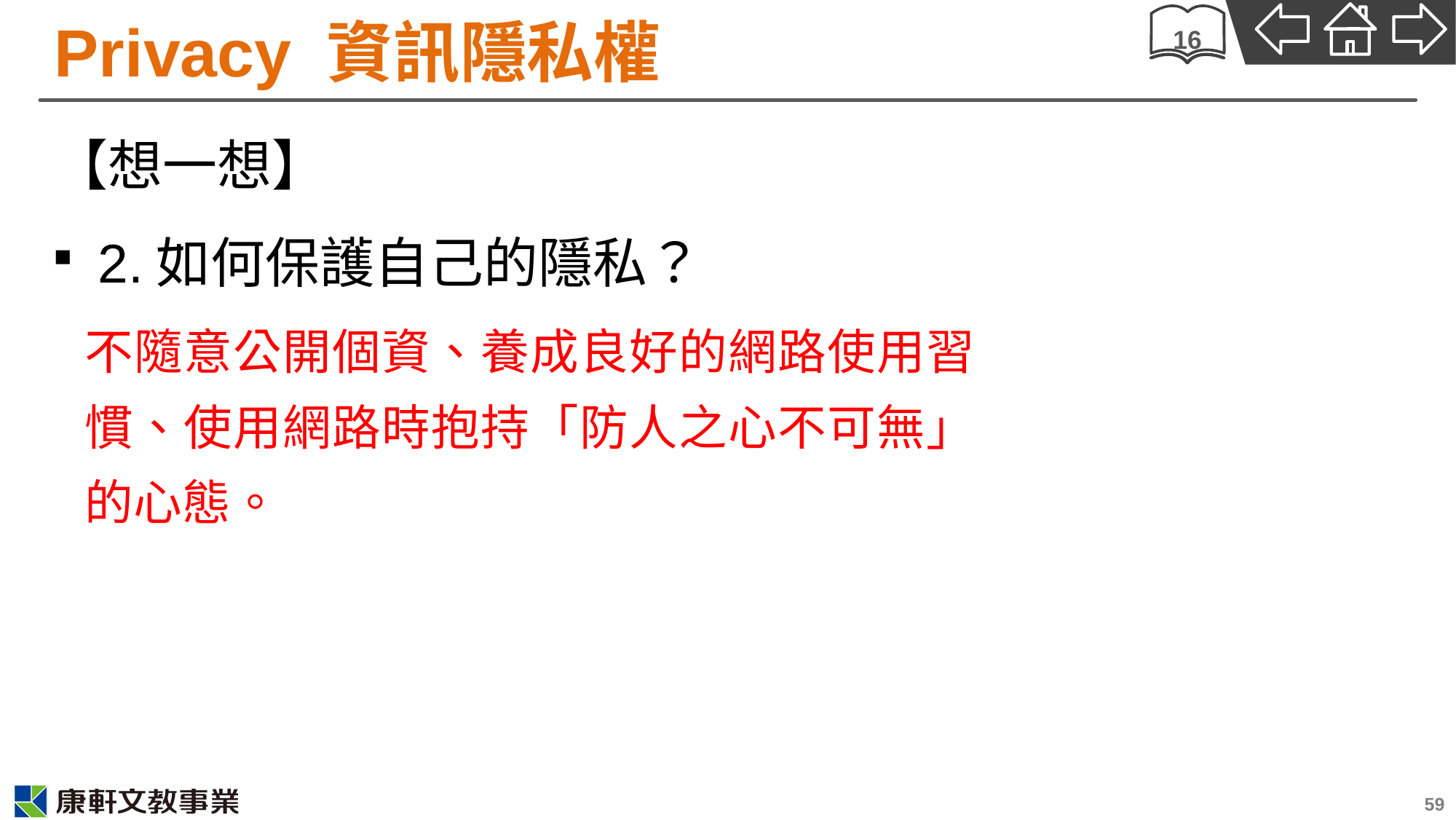

# Privacy 資訊隱私權
16
【想一想】
2.如何保護自己的隱私？
不隨意公開個資、養成良好的網路使用習慣、使用網路時抱持「防人之心不可無」的心態。
59